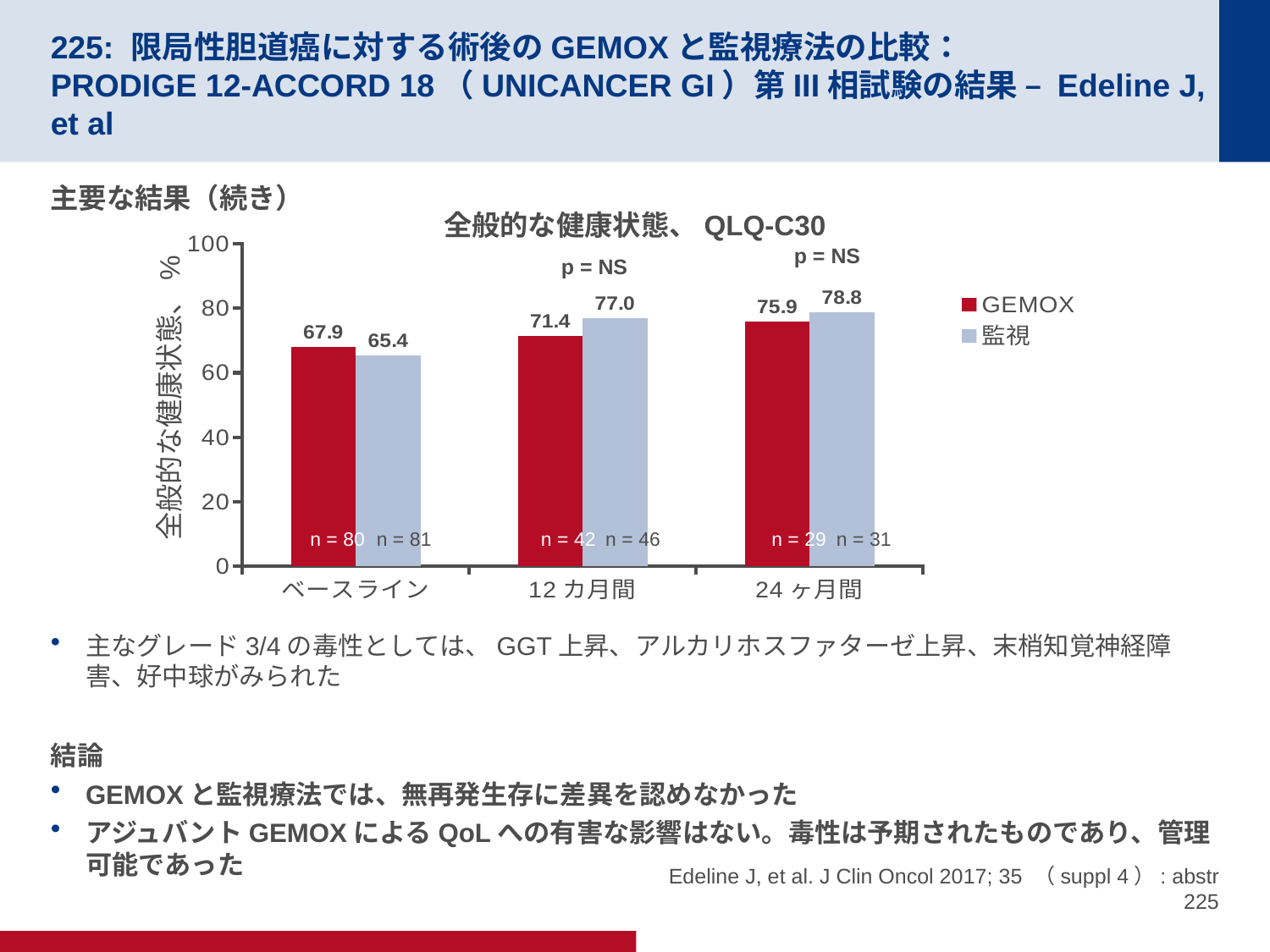

# 225: 限局性胆道癌に対する術後のGEMOXと監視療法の比較： PRODIGE 12-ACCORD 18（UNICANCER GI）第III相試験の結果 – Edeline J, et al
主要な結果（続き）

主なグレード3/4の毒性としては、GGT上昇、アルカリホスファターゼ上昇、末梢知覚神経障害、好中球がみられた

結論
GEMOXと監視療法では、無再発生存に差異を認めなかった
アジュバントGEMOXによるQoLへの有害な影響はない。毒性は予期されたものであり、管理可能であった
全般的な健康状態、QLQ-C30

### Chart

| Category | GEMOX | 監視 |
|---|---|---|
| ベースライン | 67.9 | 65.4 |
| 12カ月間 | 71.4 | 77.0 |
| 24ヶ月間 | 75.9 | 78.8 |
p = NS
p = NS
全般的な健康状態、%
n = 80
n = 81
n = 42
n = 46
n = 29
n = 31
Edeline J, et al. J Clin Oncol 2017; 35 （suppl 4）: abstr 225